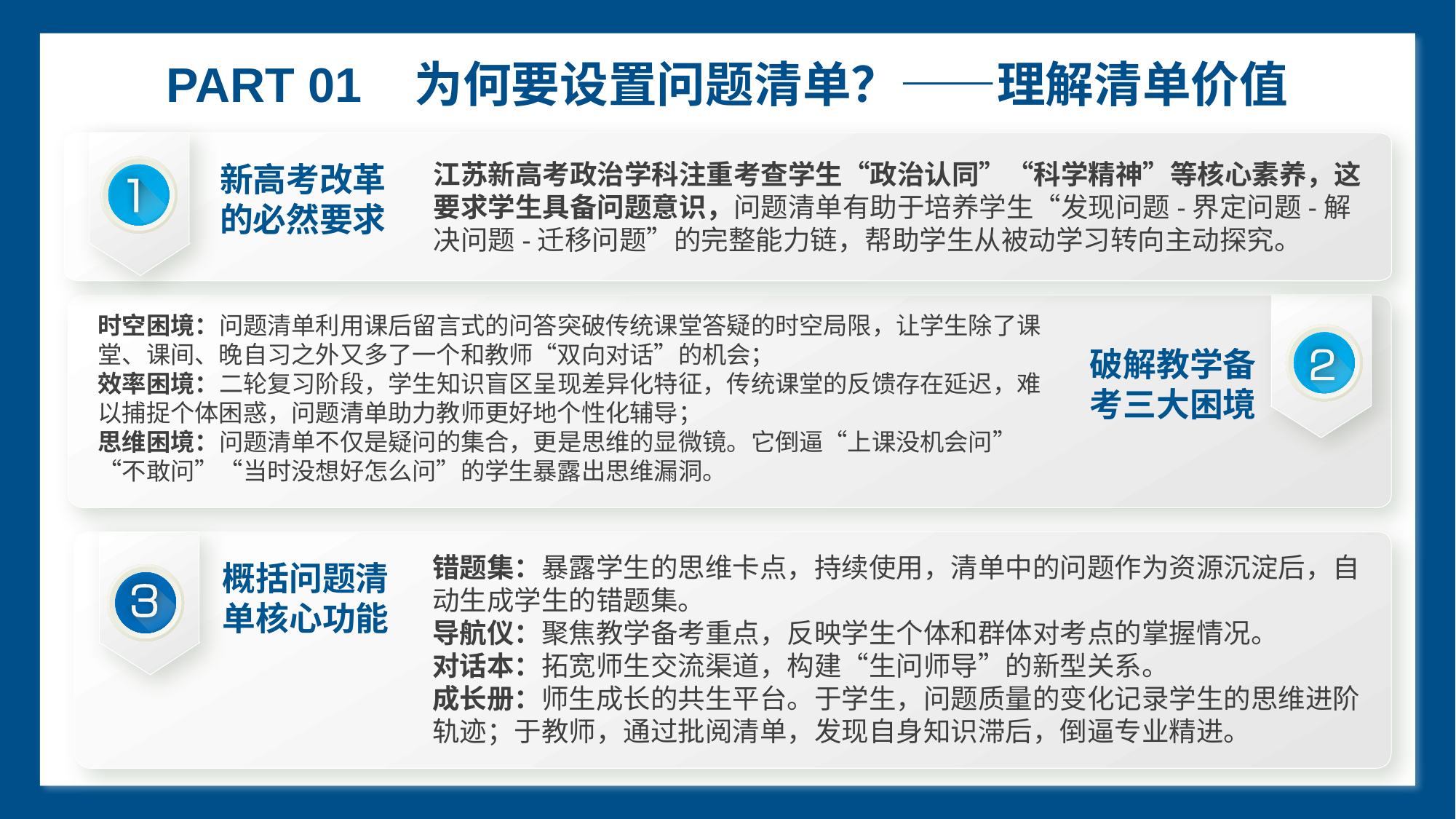

PART 01   为何要设置问题清单？——理解清单价值

新高考改革的必然要求
江苏新高考政治学科注重考查学生“政治认同”“科学精神”等核心素养，这要求学生具备问题意识，问题清单有助于培养学生“发现问题-界定问题-解决问题-迁移问题”的完整能力链，帮助学生从被动学习转向主动探究。

时空困境：问题清单利用课后留言式的问答突破传统课堂答疑的时空局限，让学生除了课堂、课间、晚自习之外又多了一个和教师“双向对话”的机会；
效率困境：二轮复习阶段，学生知识盲区呈现差异化特征，传统课堂的反馈存在延迟，难以捕捉个体困惑，问题清单助力教师更好地个性化辅导；
思维困境：问题清单不仅是疑问的集合，更是思维的显微镜。它倒逼“上课没机会问”“不敢问”“当时没想好怎么问”的学生暴露出思维漏洞。

破解教学备考三大困境

错题集：暴露学生的思维卡点，持续使用，清单中的问题作为资源沉淀后，自动生成学生的错题集。
导航仪：聚焦教学备考重点，反映学生个体和群体对考点的掌握情况。
对话本：拓宽师生交流渠道，构建“生问师导”的新型关系。
成长册：师生成长的共生平台。于学生，问题质量的变化记录学生的思维进阶轨迹；于教师，通过批阅清单，发现自身知识滞后，倒逼专业精进。
概括问题清单核心功能